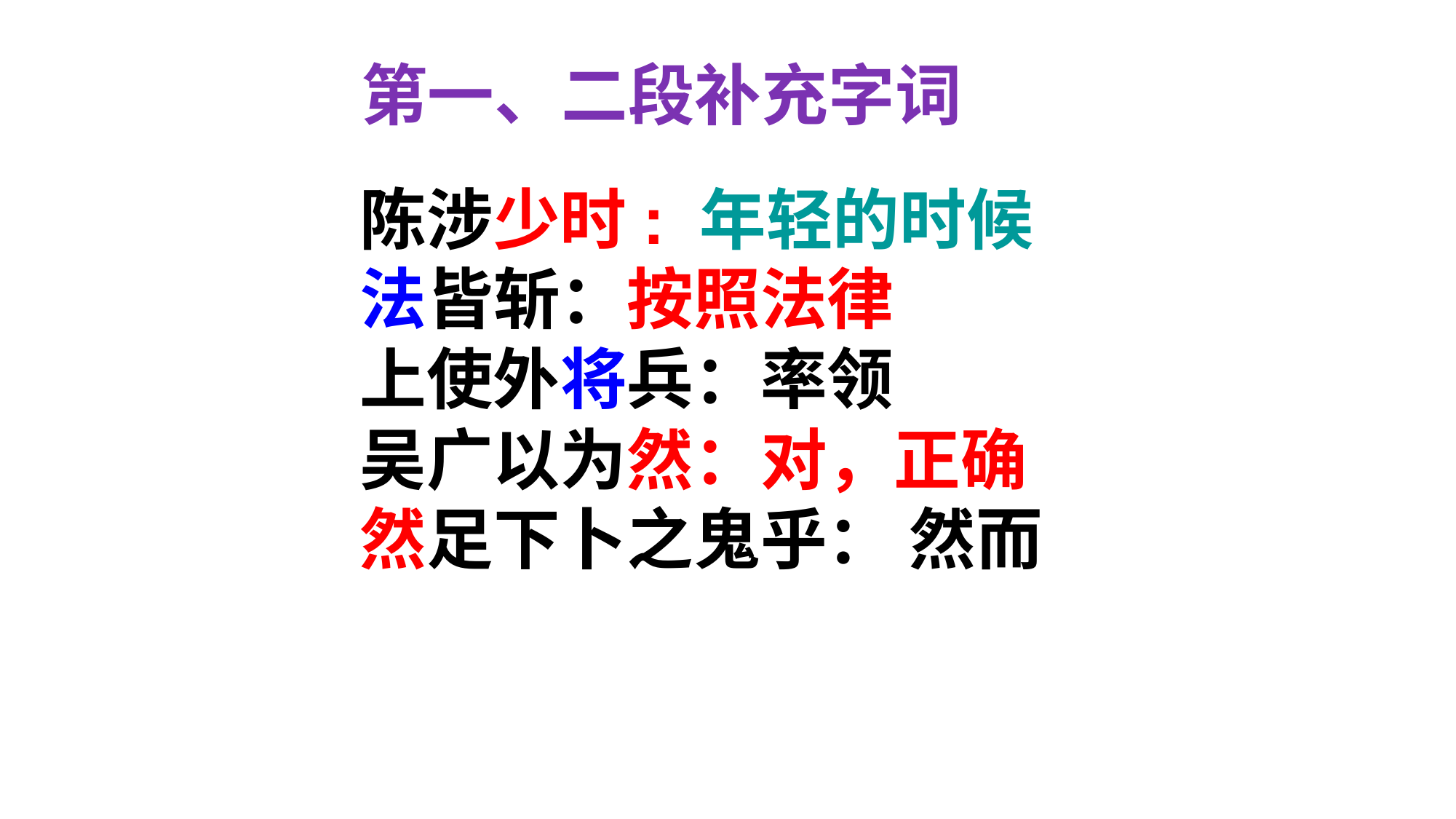

第一、二段补充字词
陈涉少时: 年轻的时候
法皆斩：按照法律
上使外将兵：率领
吴广以为然：对，正确
然足下卜之鬼乎： 然而